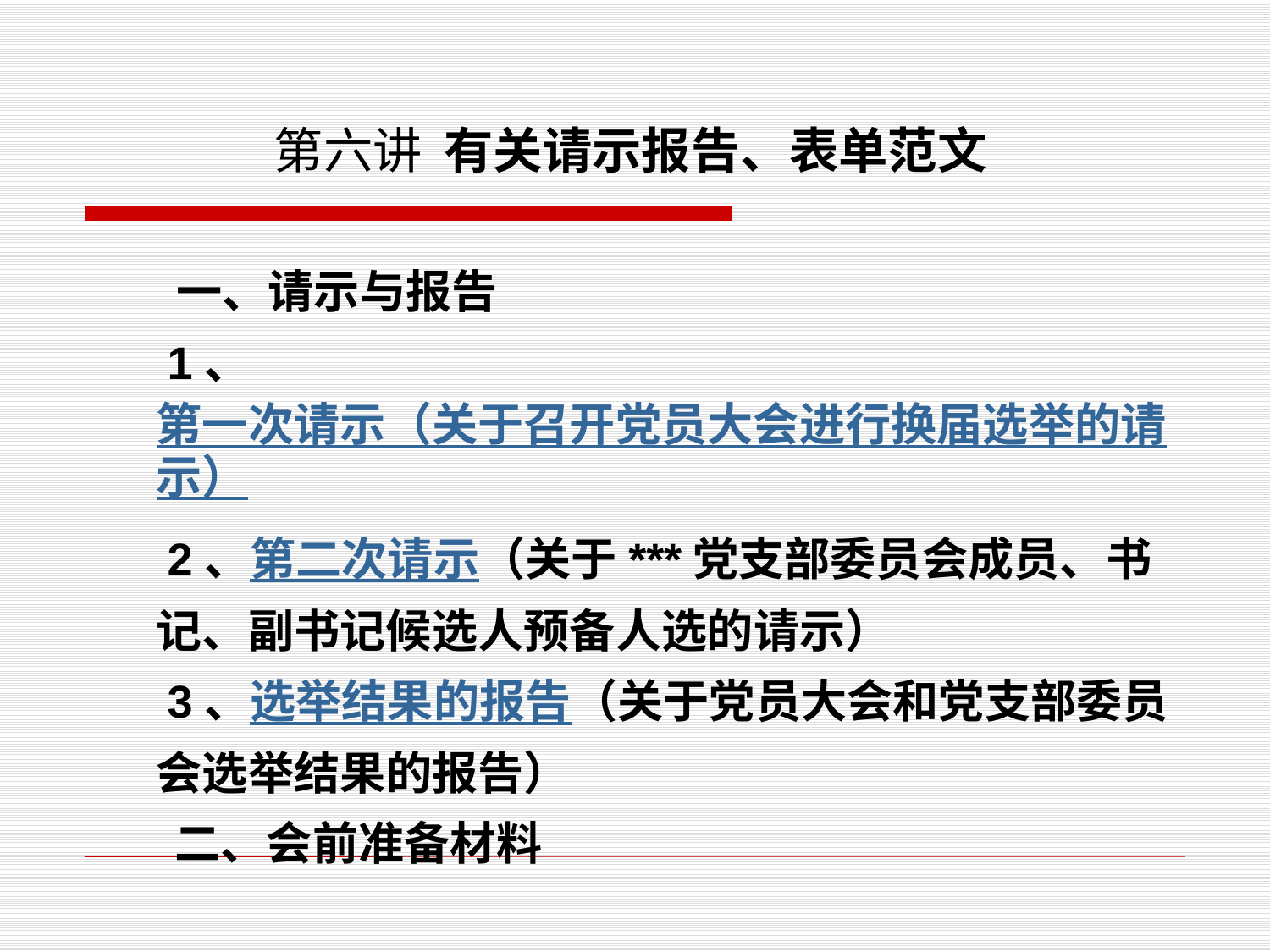

# 第六讲  有关请示报告、表单范文
      一、请示与报告
      1、第一次请示（关于召开党员大会进行换届选举的请示）
      2、第二次请示（关于***党支部委员会成员、书记、副书记候选人预备人选的请示）
      3、选举结果的报告（关于党员大会和党支部委员会选举结果的报告）
       二、会前准备材料